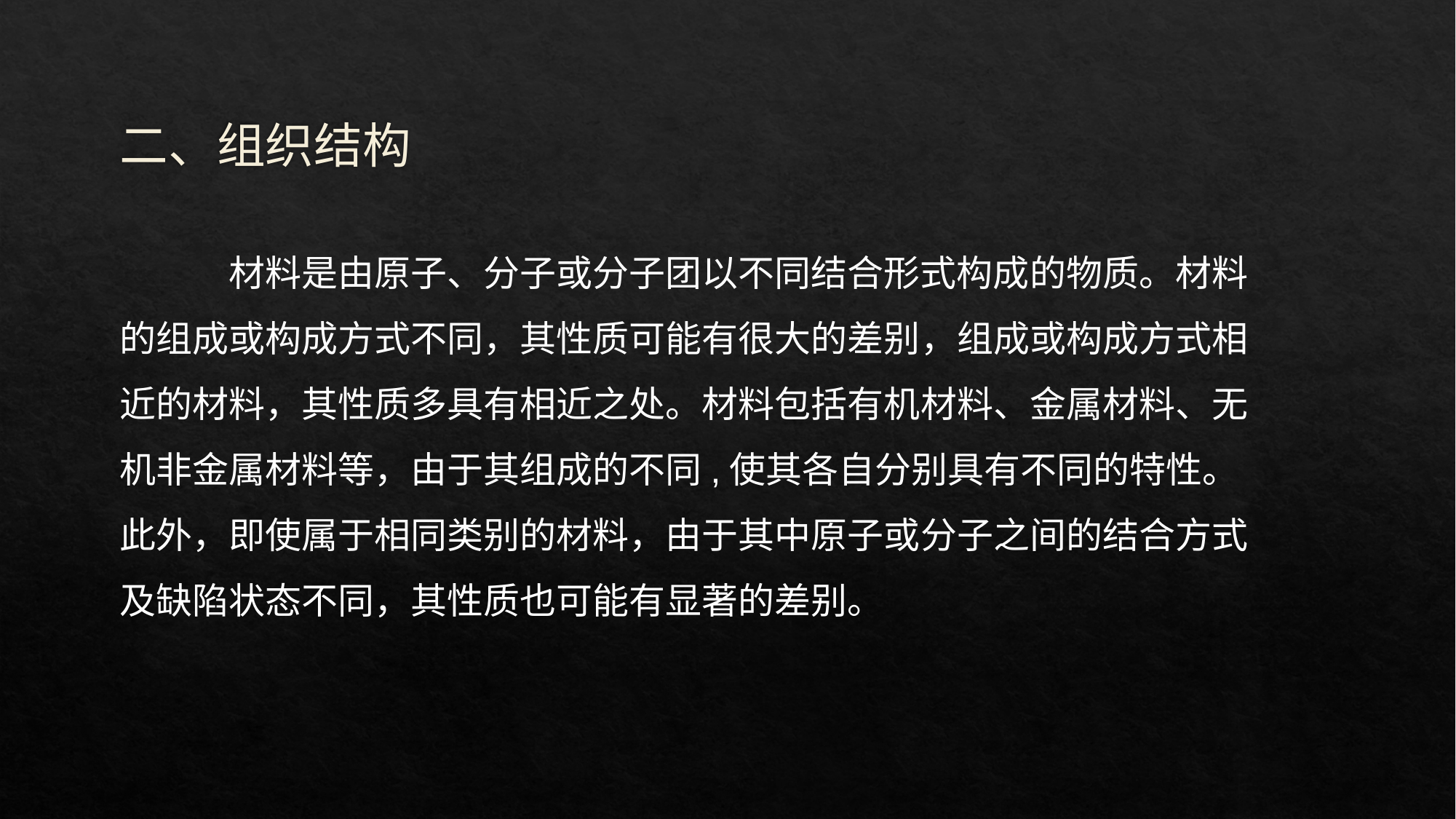

# 二、组织结构
	材料是由原子、分子或分子团以不同结合形式构成的物质。材料的组成或构成方式不同，其性质可能有很大的差别，组成或构成方式相近的材料，其性质多具有相近之处。材料包括有机材料、金属材料、无机非金属材料等，由于其组成的不同,使其各自分别具有不同的特性。此外，即使属于相同类别的材料，由于其中原子或分子之间的结合方式及缺陷状态不同，其性质也可能有显著的差别。